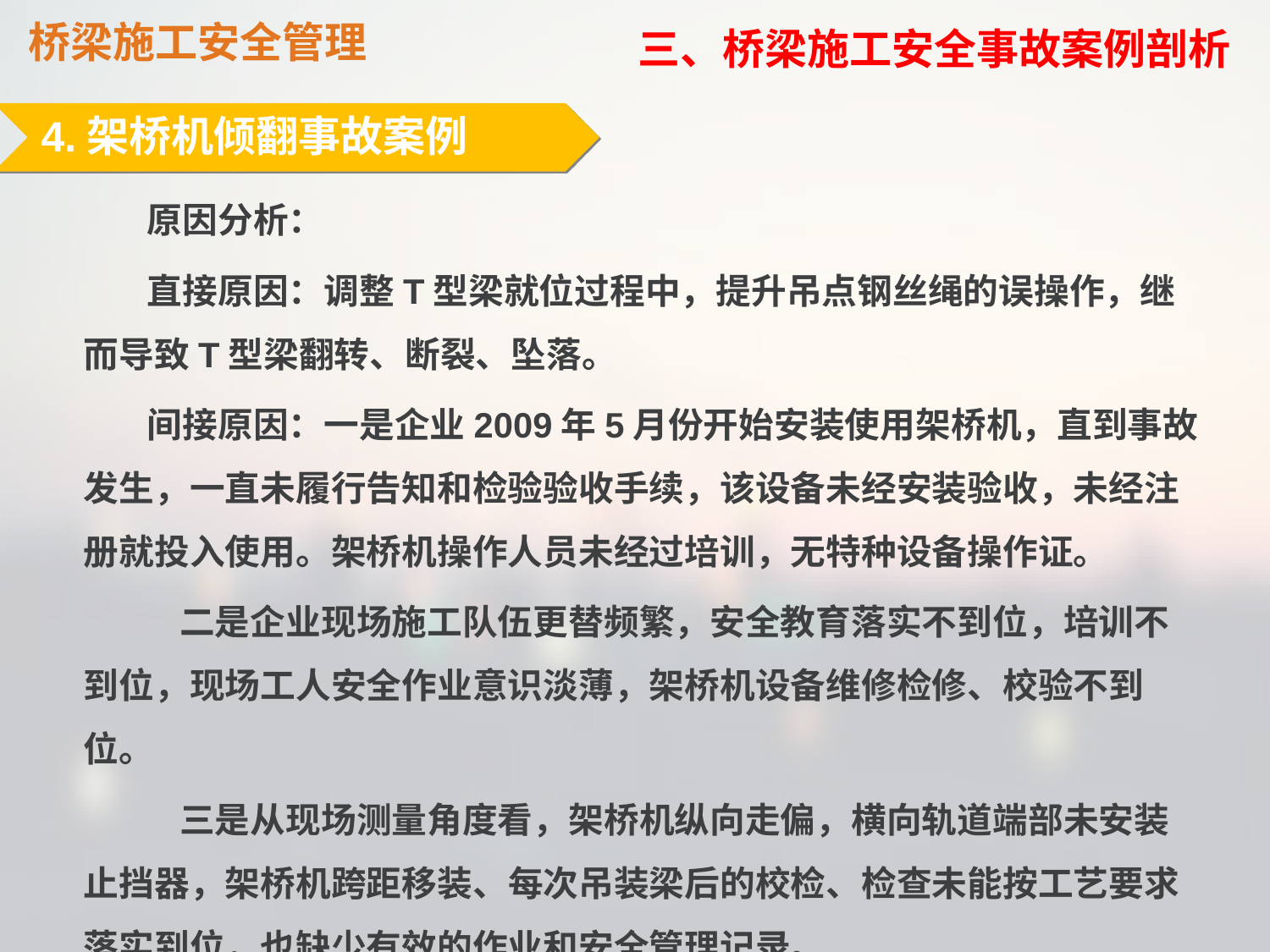

桥梁施工安全管理
三、桥梁施工安全事故案例剖析
4.架桥机倾翻事故案例
原因分析：
直接原因：调整T型梁就位过程中，提升吊点钢丝绳的误操作，继而导致T型梁翻转、断裂、坠落。
间接原因：一是企业2009年5月份开始安装使用架桥机，直到事故发生，一直未履行告知和检验验收手续，该设备未经安装验收，未经注册就投入使用。架桥机操作人员未经过培训，无特种设备操作证。
   二是企业现场施工队伍更替频繁，安全教育落实不到位，培训不到位，现场工人安全作业意识淡薄，架桥机设备维修检修、校验不到位。
   三是从现场测量角度看，架桥机纵向走偏，横向轨道端部未安装止挡器，架桥机跨距移装、每次吊装梁后的校检、检查未能按工艺要求落实到位，也缺少有效的作业和安全管理记录。